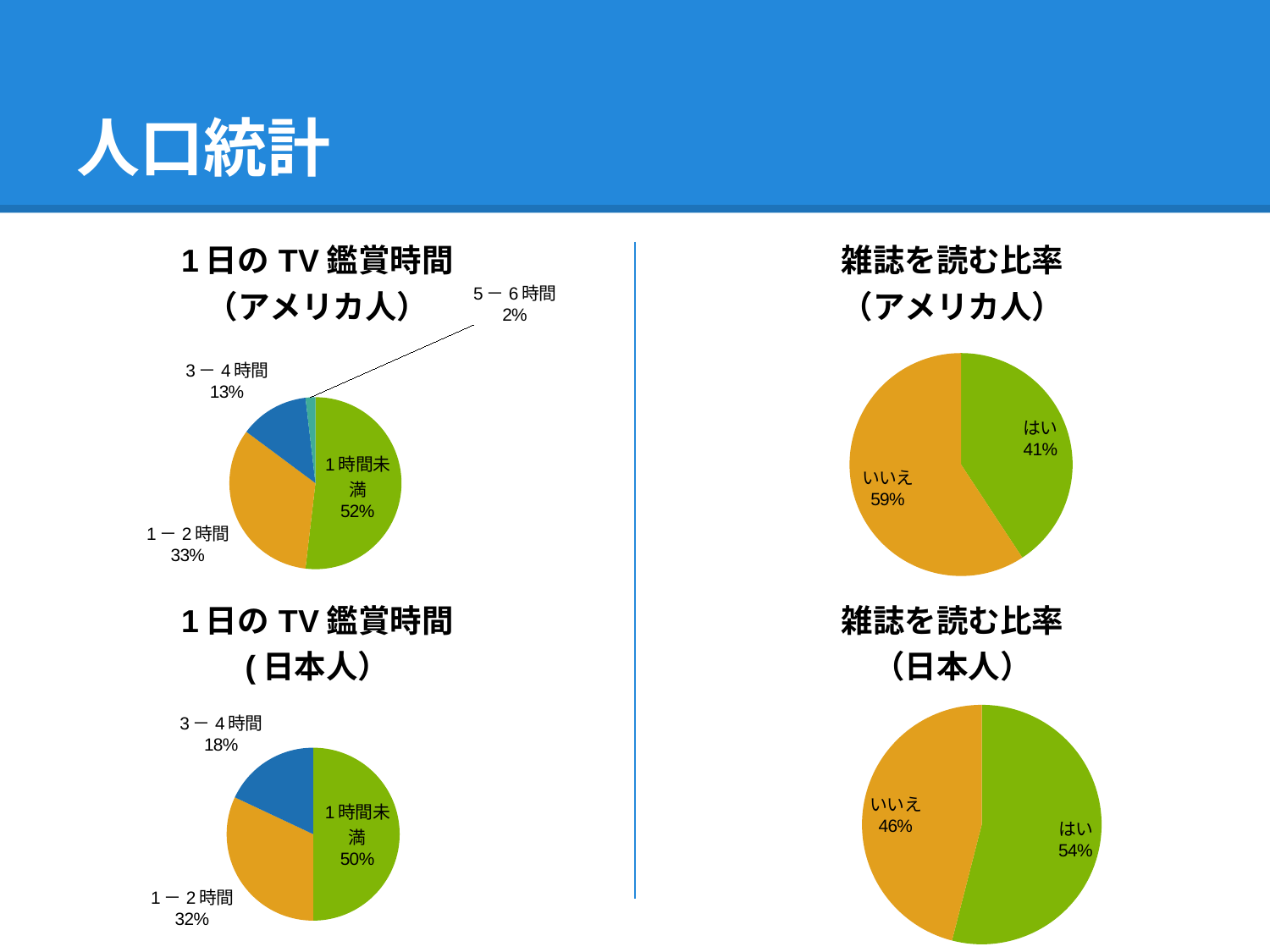

# 人口統計

### Chart: 1日のTV鑑賞時間
（アメリカ人）

| Category | T.V. Watched per Day (Americans) |
|---|---|
| Less than 1 Hour | 28.0 |
| 1-2 Hours | 18.0 |
| 3-4 Hours | 7.0 |
| 5-6 hours | 1.0 |

### Chart: 雑誌を読む比率
（アメリカ人）

| Category | Do you read magazines? (Americans) |
|---|---|
| Yes | 22.0 |
| No | 32.0 |

### Chart: 1日のTV鑑賞時間
(日本人）

| Category | T.V. Watched per Day (Americans) |
|---|---|
| Less than 1 Hour | 25.0 |
| 1-2 Hours | 16.0 |
| 3-4 Hours | 9.0 |

### Chart: 雑誌を読む比率
（日本人）

| Category | Do you read magazines? (Japanese) |
|---|---|
| Yes | 27.0 |
| No | 23.0 |